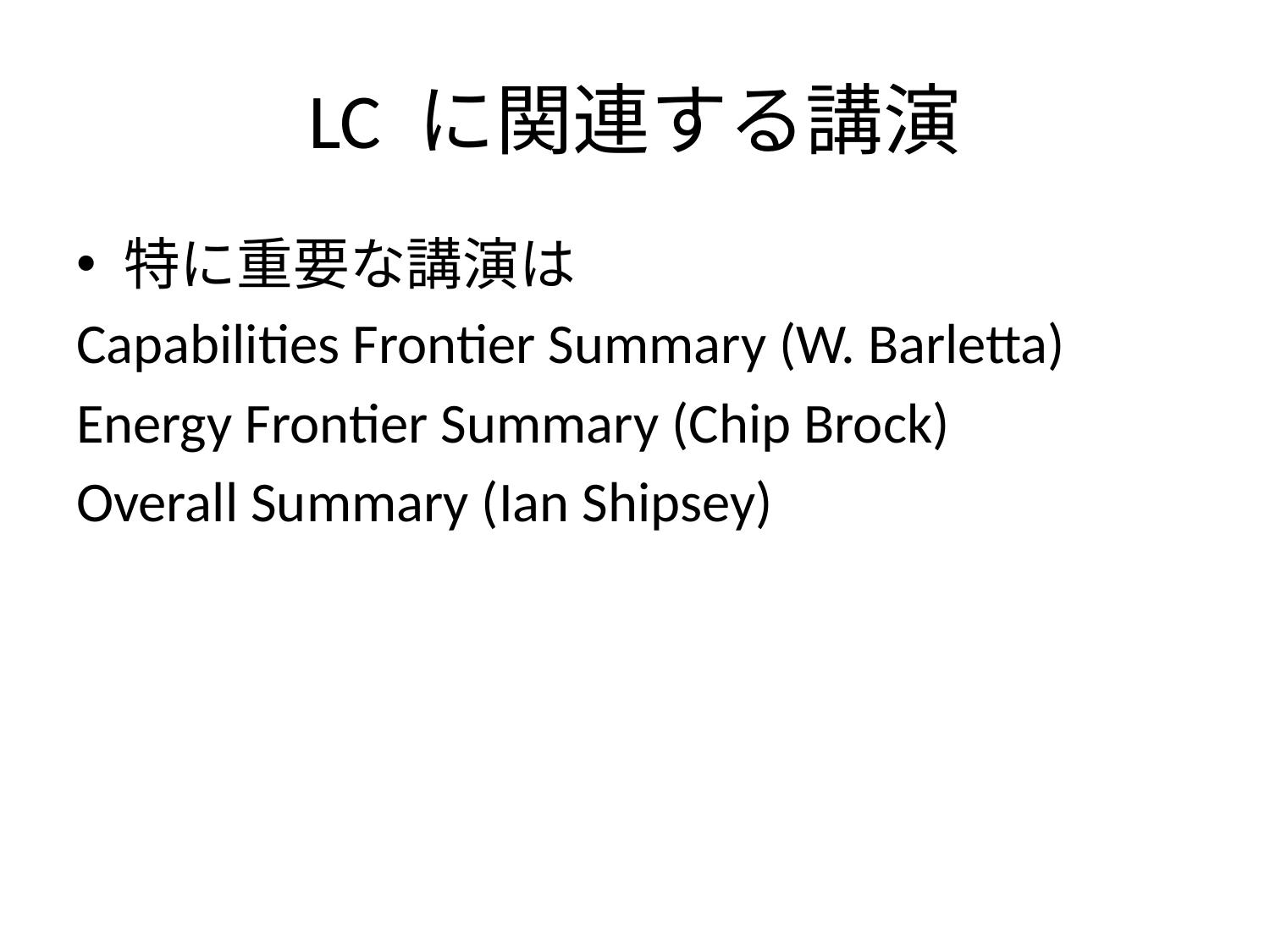

# LC に関連する講演
特に重要な講演は
Capabilities Frontier Summary (W. Barletta)
Energy Frontier Summary (Chip Brock)
Overall Summary (Ian Shipsey)